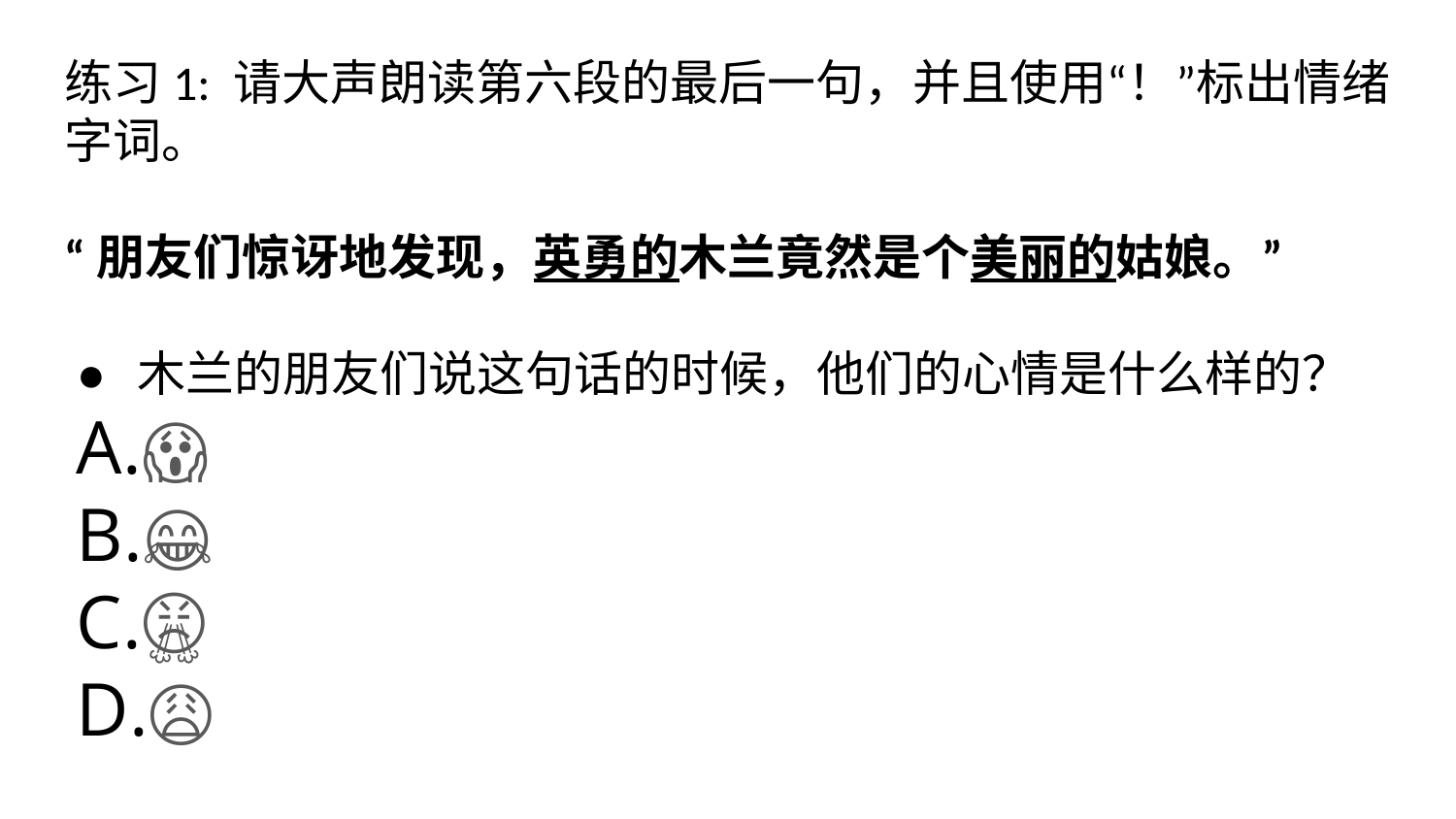

练习1: 请大声朗读第六段的最后一句，并且使用“！”标出情绪字词。

“朋友们惊讶地发现，英勇的木兰竟然是个美丽的姑娘。”

木兰的朋友们说这句话的时候，他们的心情是什么样的？
😱
😂
😤
😩